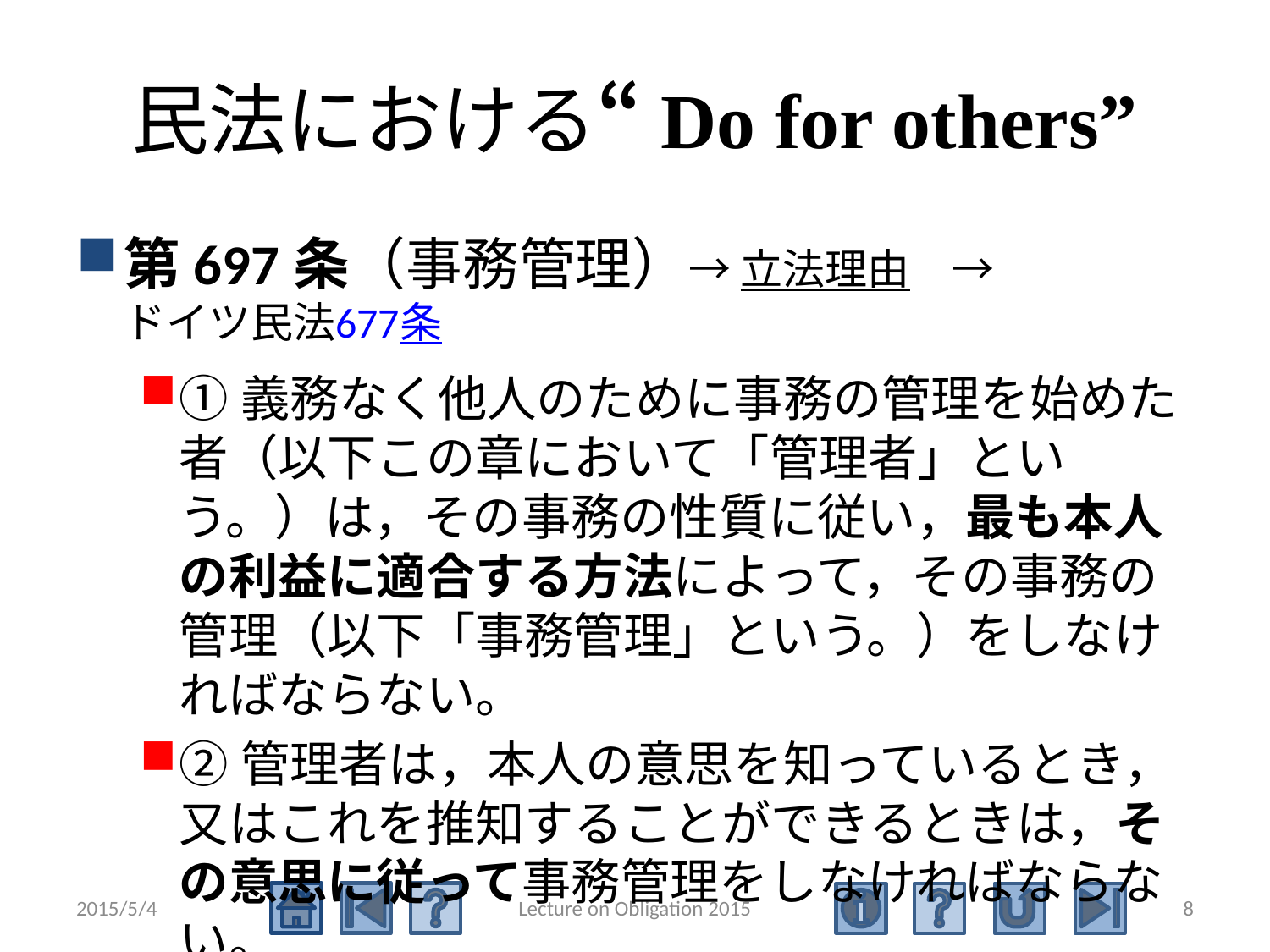

# 民法における“Do for others”
第697条（事務管理）→ 立法理由　→ドイツ民法677条
①義務なく他人のために事務の管理を始めた者（以下この章において「管理者」という。）は，その事務の性質に従い，最も本人の利益に適合する方法によって，その事務の管理（以下「事務管理」という。）をしなければならない。
②管理者は，本人の意思を知っているとき，又はこれを推知することができるときは，その意思に従って事務管理をしなければならない。
2015/5/4
Lecture on Obligation 2015
8